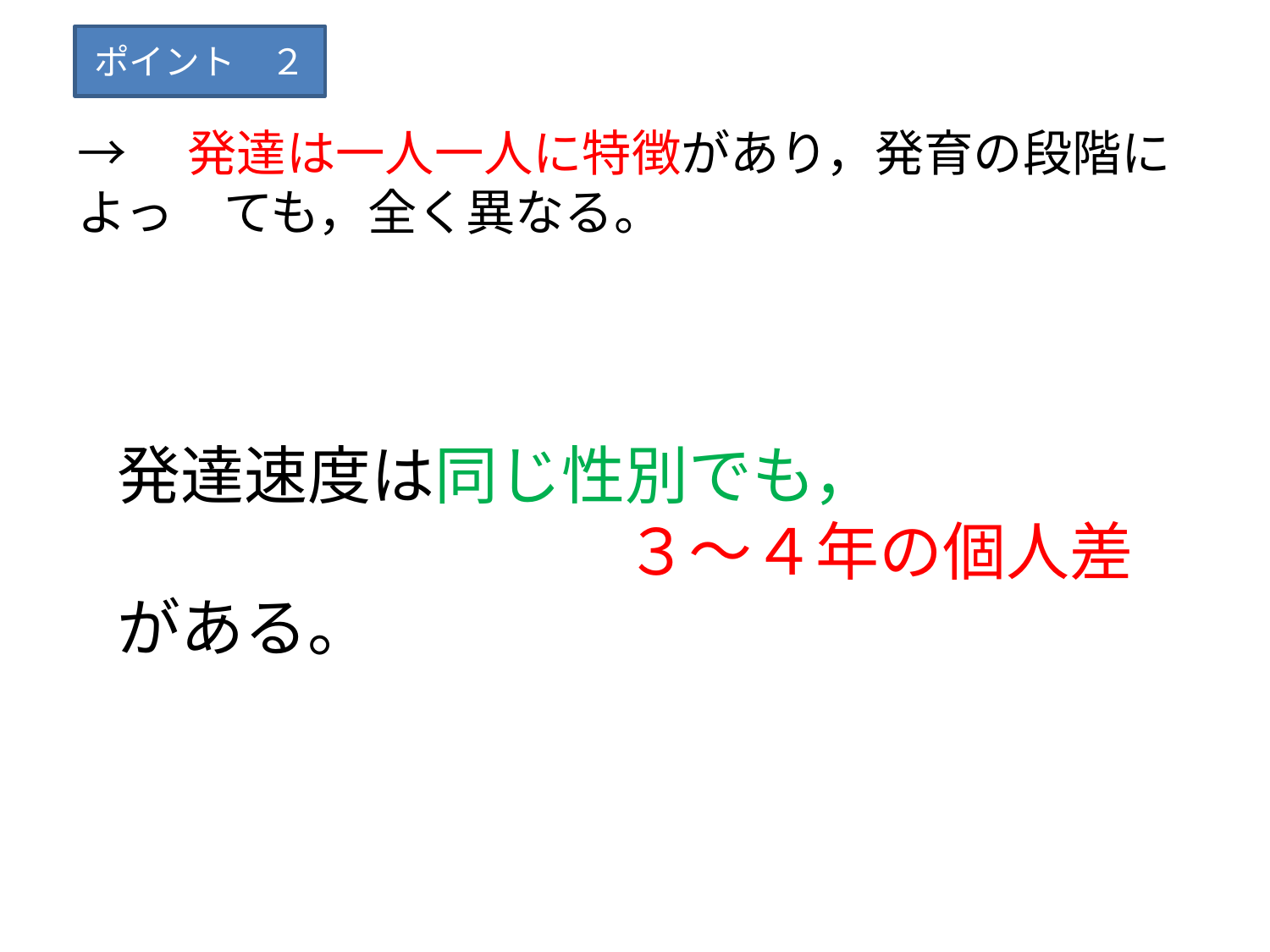

ポイント　２
→　発達は一人一人に特徴があり，発育の段階によっ　ても，全く異なる。
発達速度は同じ性別でも，
　　　　　　　　３～４年の個人差がある。